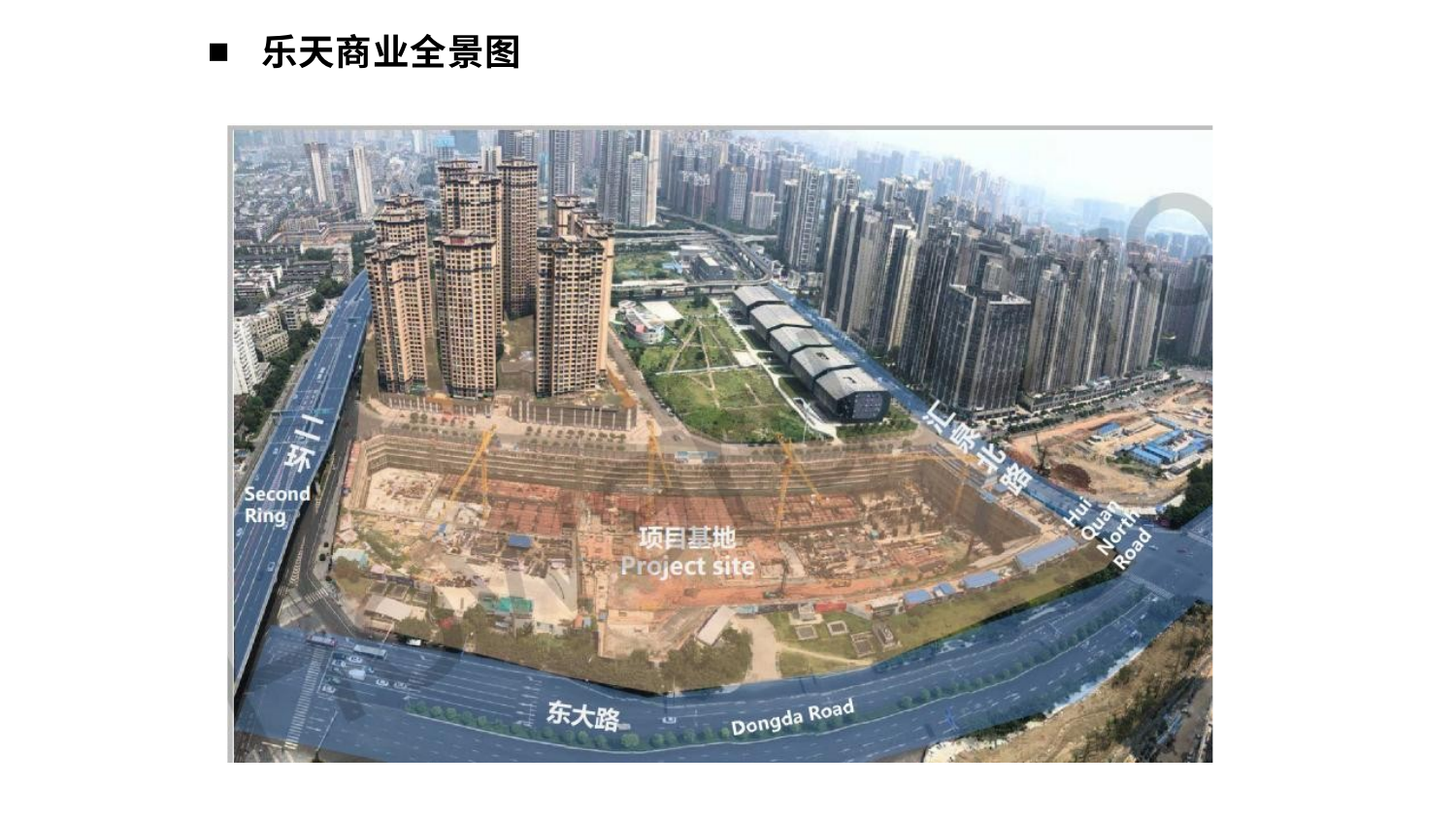

乐天商业全景图

29m

(37F, 182M)
164m

55m

55m